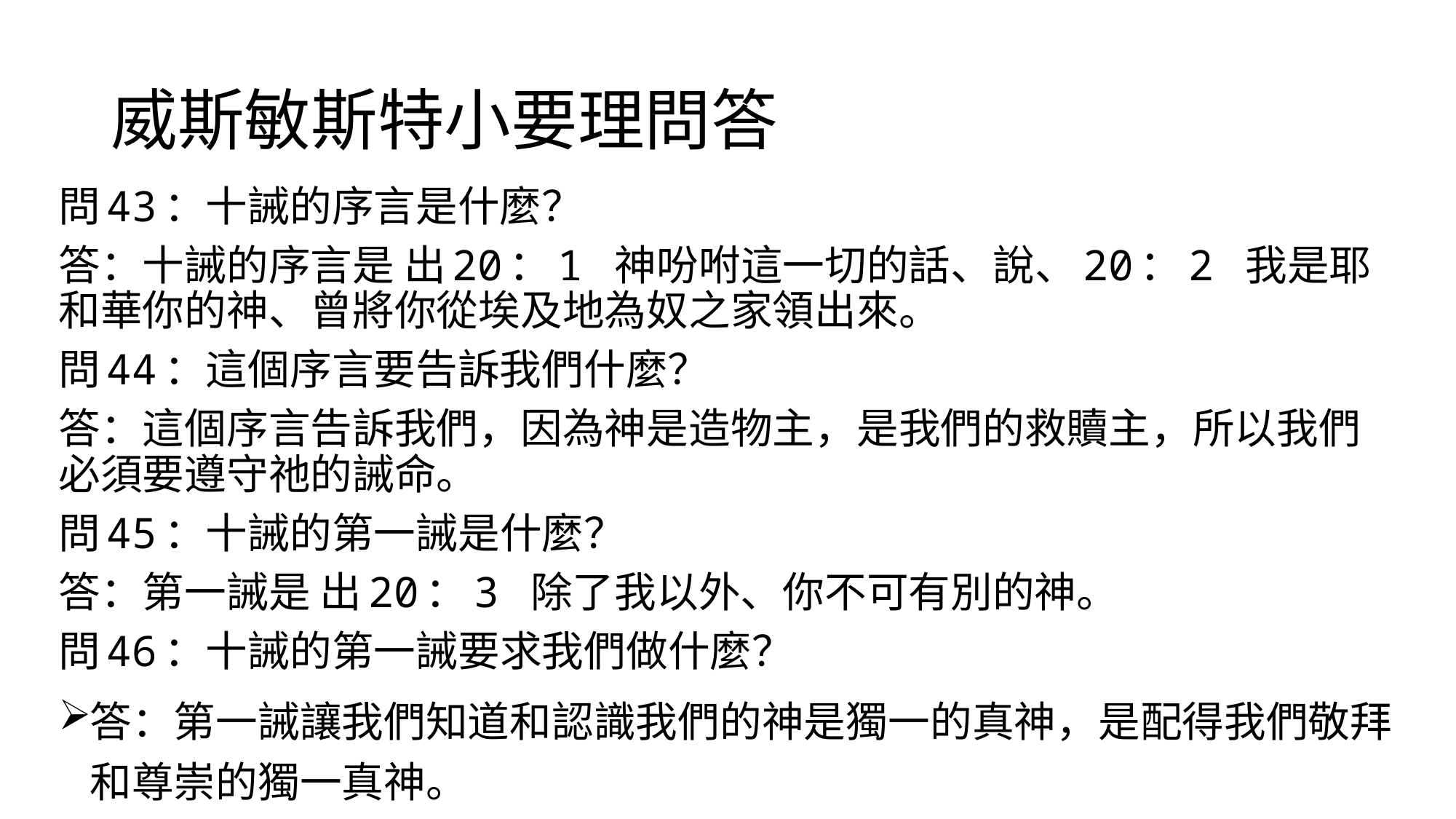

# 威斯敏斯特小要理問答
問43：十誡的序言是什麼？
答：十誡的序言是 出20：1 神吩咐這一切的話、說、20：2 我是耶和華你的神、曾將你從埃及地為奴之家領出來。
問44：這個序言要告訴我們什麼？
答：這個序言告訴我們，因為神是造物主，是我們的救贖主，所以我們必須要遵守祂的誡命。
問45：十誡的第一誡是什麼？
答：第一誡是 出20：3 除了我以外、你不可有別的神。
問46：十誡的第一誡要求我們做什麼？
答：第一誡讓我們知道和認識我們的神是獨一的真神，是配得我們敬拜和尊崇的獨一真神。